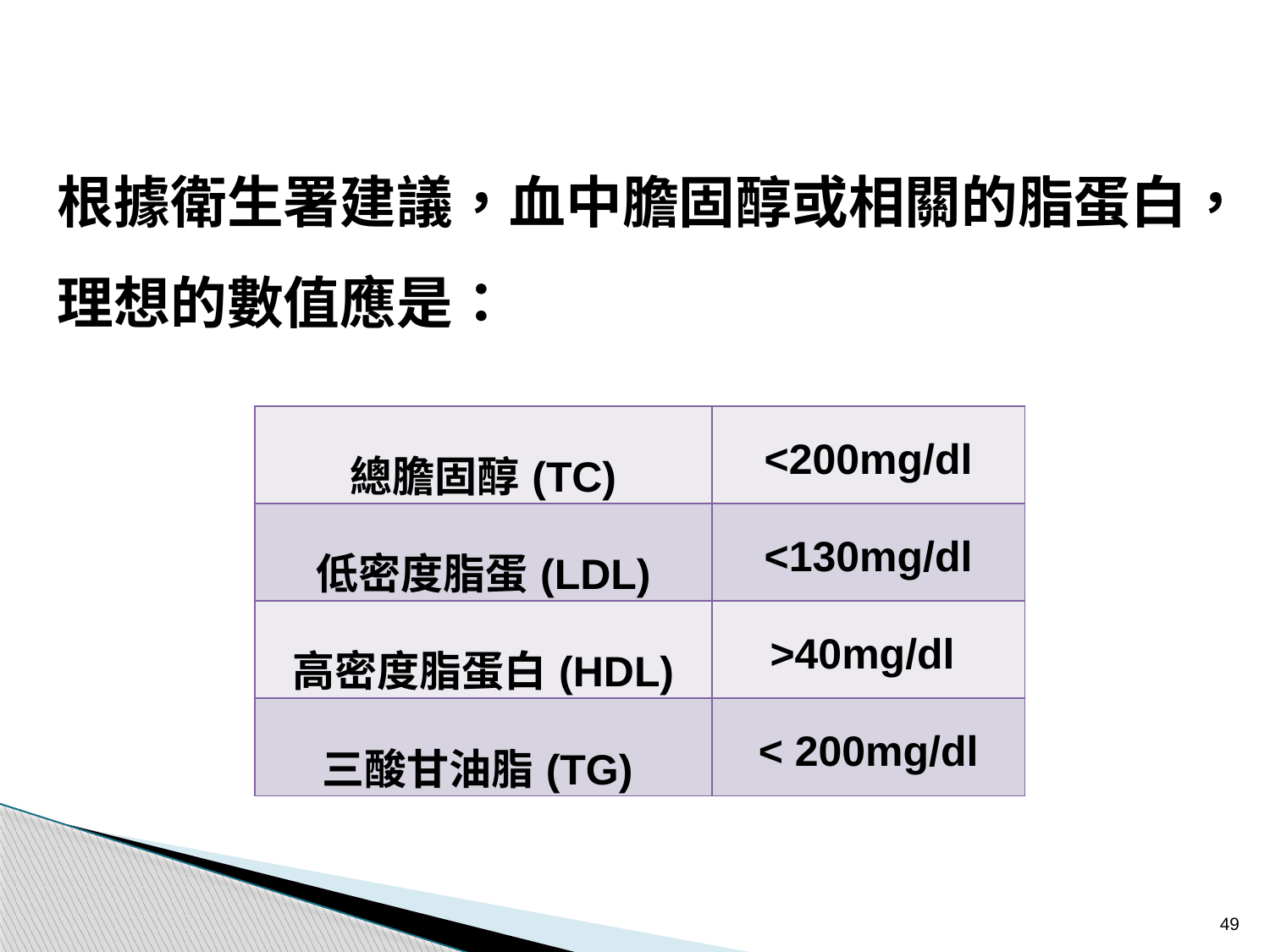

根據衛生署建議，血中膽固醇或相關的脂蛋白，理想的數值應是：
| 總膽固醇(TC) | <200mg/dl |
| --- | --- |
| 低密度脂蛋(LDL) | <130mg/dl |
| 高密度脂蛋白(HDL) | >40mg/dl |
| 三酸甘油脂(TG) | < 200mg/dl |
49